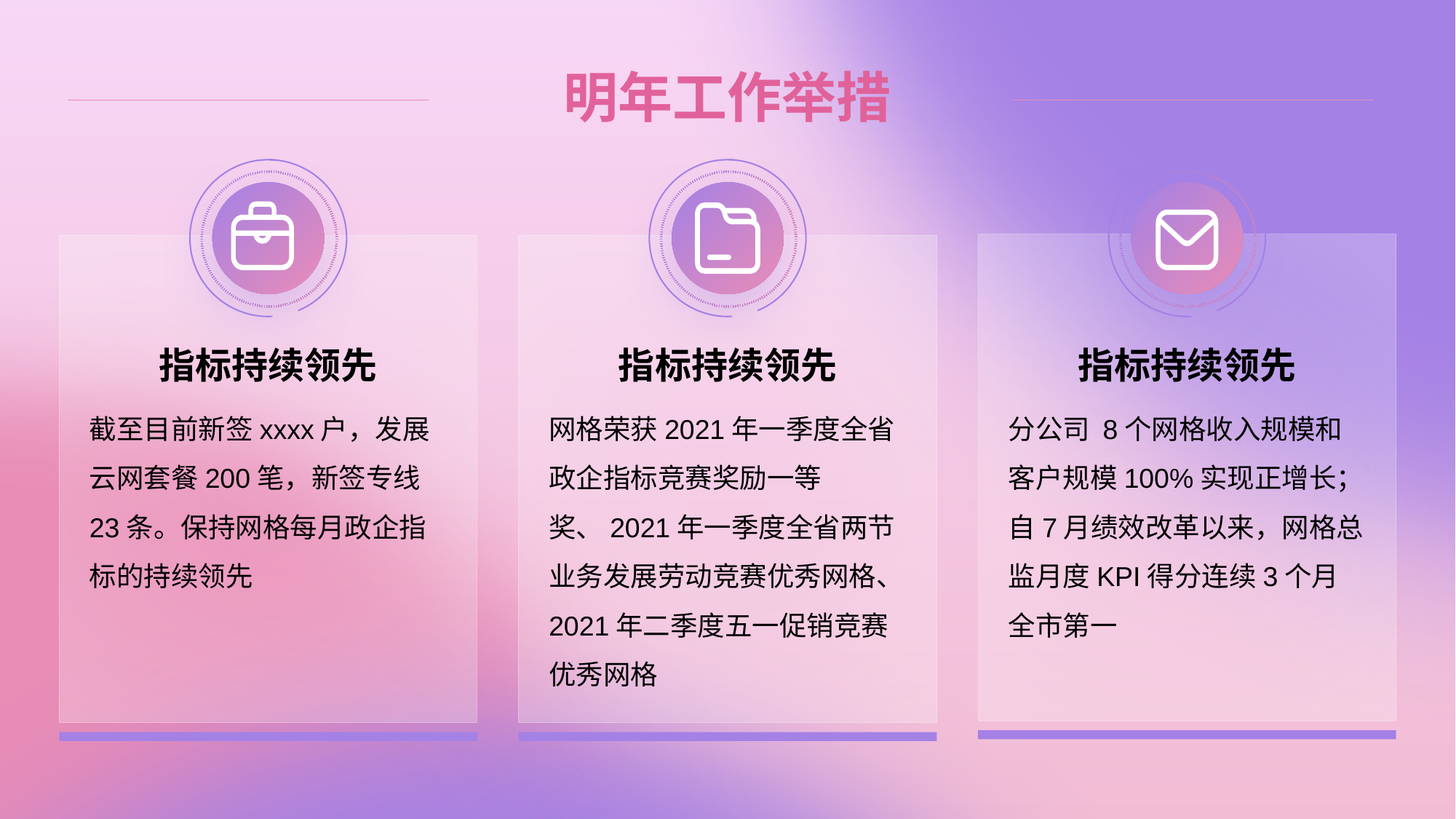

# 明年工作举措

指标持续领先
指标持续领先
指标持续领先
截至目前新签xxxx户，发展云网套餐200笔，新签专线23条。保持网格每月政企指标的持续领先
网格荣获2021年一季度全省政企指标竞赛奖励一等奖、2021年一季度全省两节业务发展劳动竞赛优秀网格、2021年二季度五一促销竞赛优秀网格
分公司 8个网格收入规模和客户规模100%实现正增长；自7月绩效改革以来，网格总监月度KPI得分连续3个月全市第一